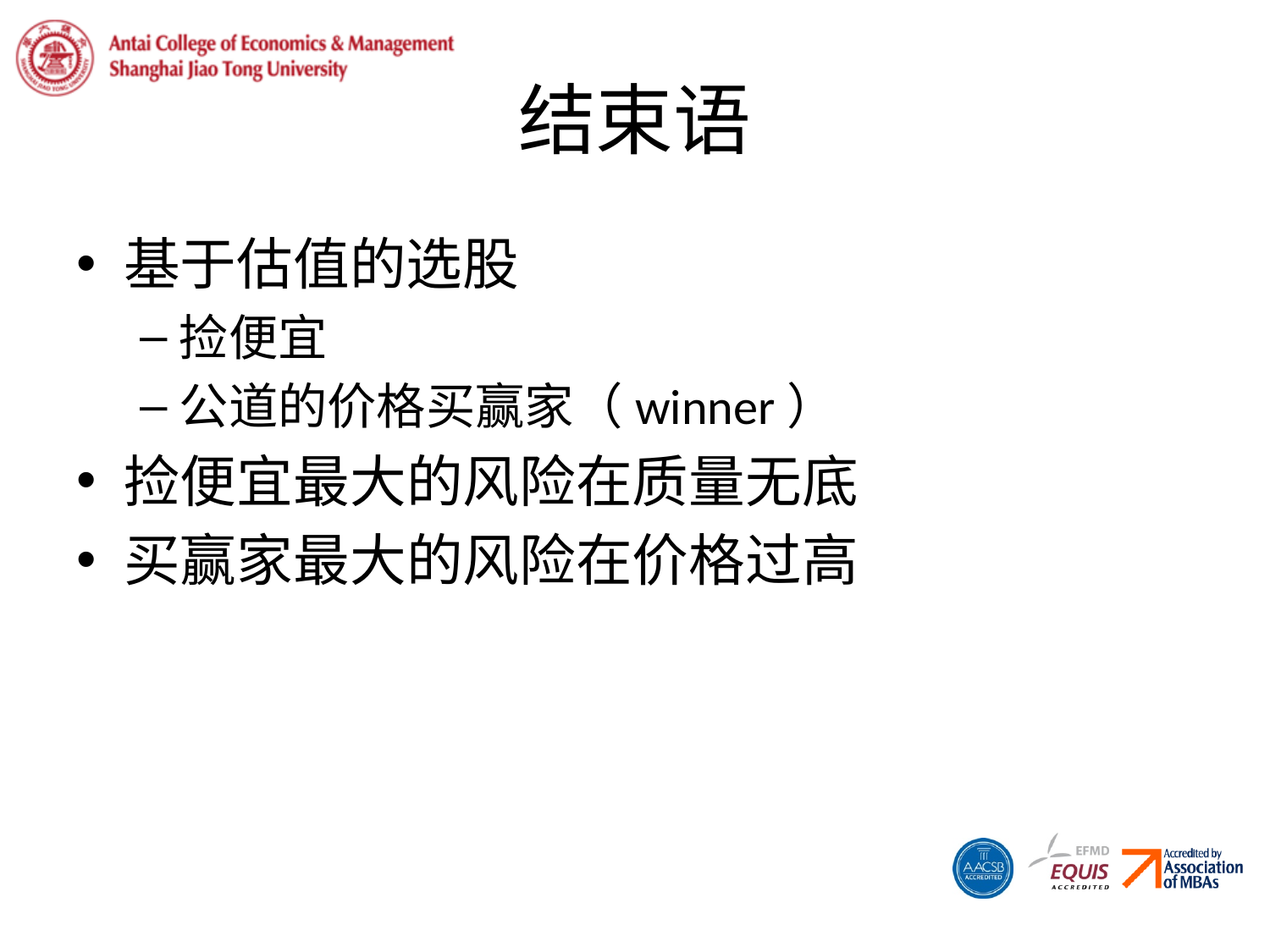

# 结束语
基于估值的选股
捡便宜
公道的价格买赢家（winner）
捡便宜最大的风险在质量无底
买赢家最大的风险在价格过高